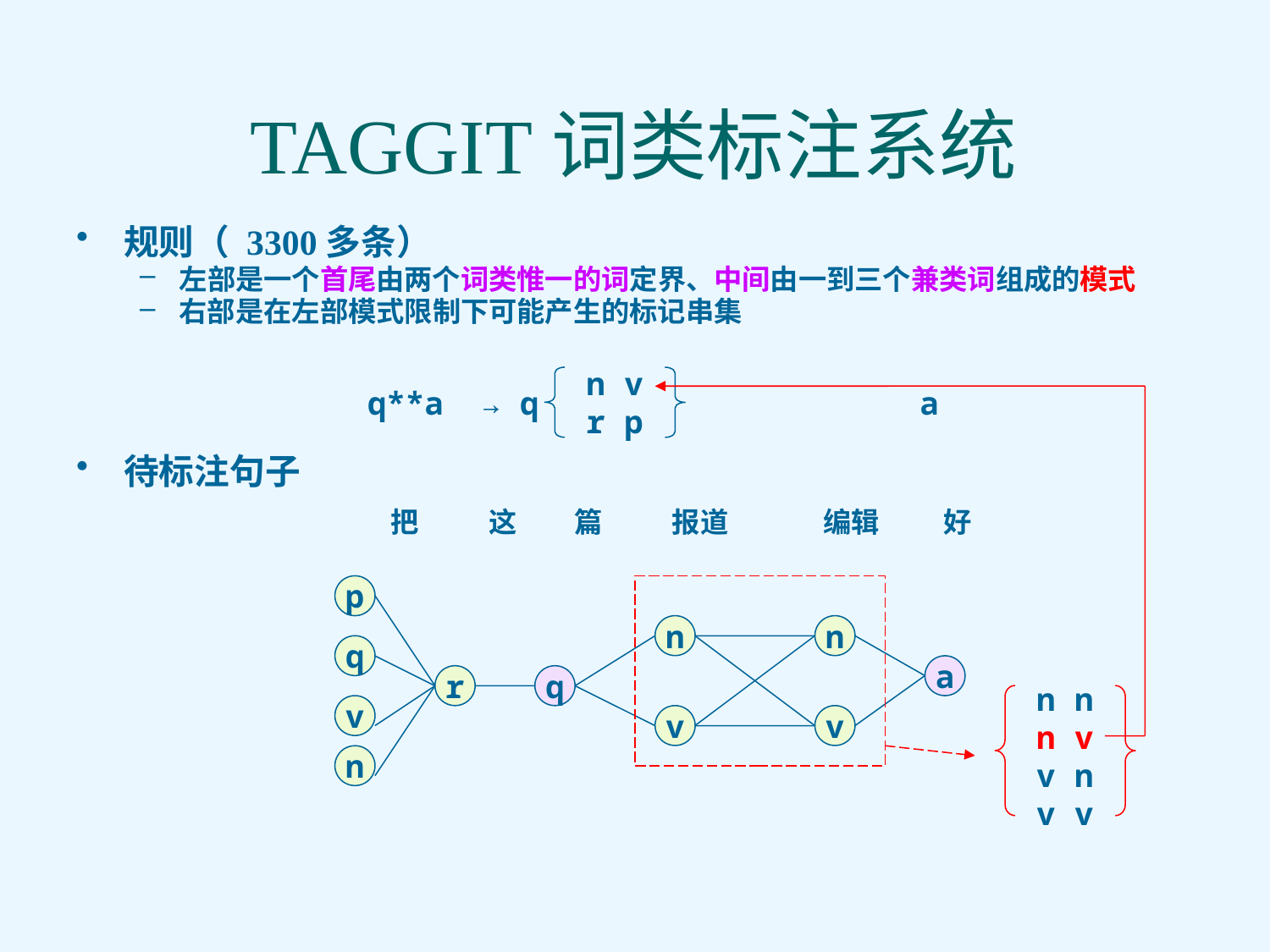

# TAGGIT词类标注系统
规则（ 3300多条）
左部是一个首尾由两个词类惟一的词定界、中间由一到三个兼类词组成的模式
右部是在左部模式限制下可能产生的标记串集

待标注句子

			 把           这         篇           报道               编辑          好

q**a  → q                    a
n v
r p

p

n
n
q

a
r
q

v
v
v

n

n n
n v
v n
 v v